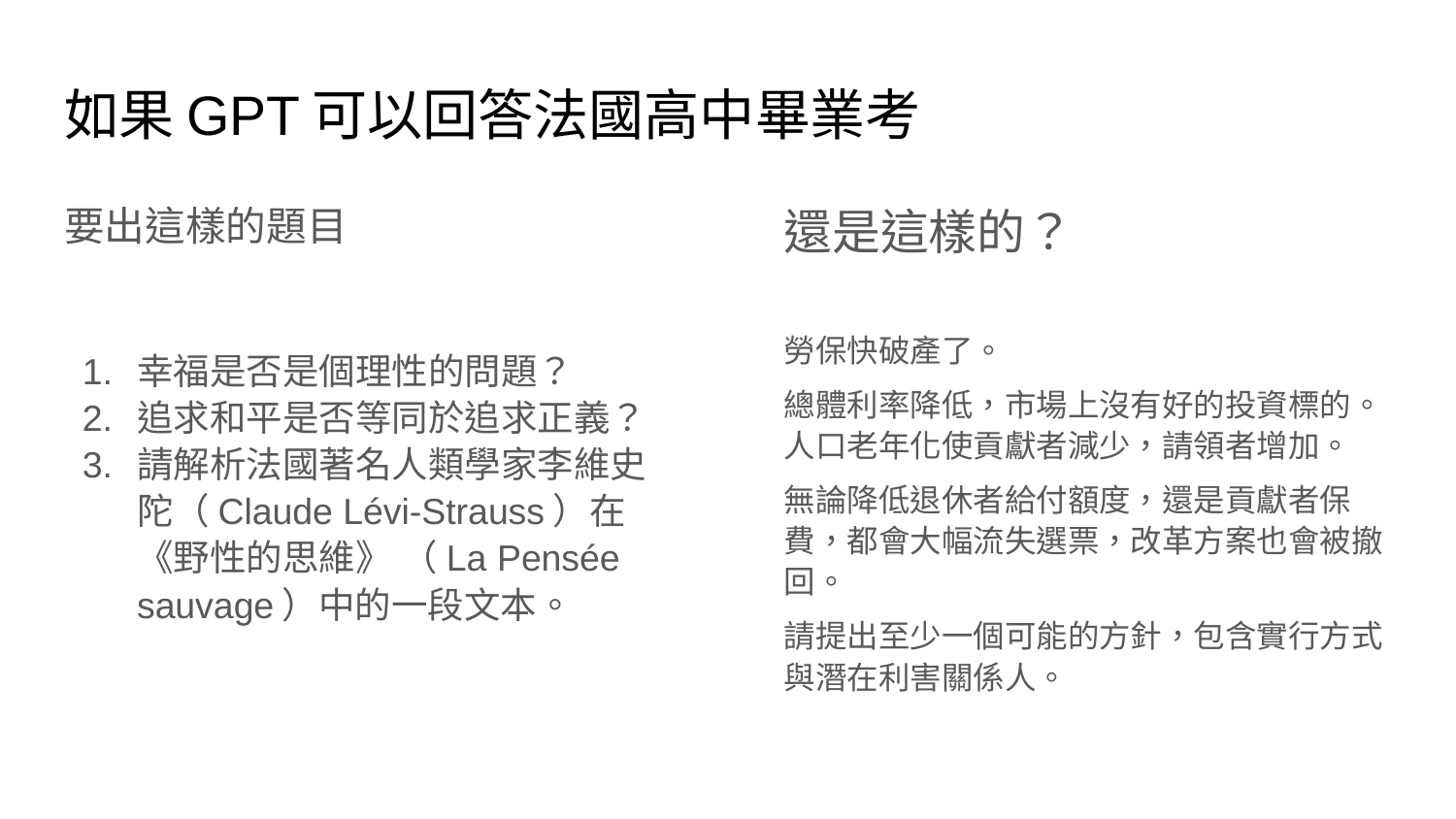

# 如果GPT可以回答法國高中畢業考
要出這樣的題目

幸福是否是個理性的問題？
追求和平是否等同於追求正義？
請解析法國著名人類學家李維史陀（Claude Lévi-Strauss）在《野性的思維》 （La Pensée sauvage）中的一段文本。
還是這樣的？

勞保快破產了。
總體利率降低，市場上沒有好的投資標的。人口老年化使貢獻者減少，請領者增加。
無論降低退休者給付額度，還是貢獻者保費，都會大幅流失選票，改革方案也會被撤回。
請提出至少一個可能的方針，包含實行方式與潛在利害關係人。